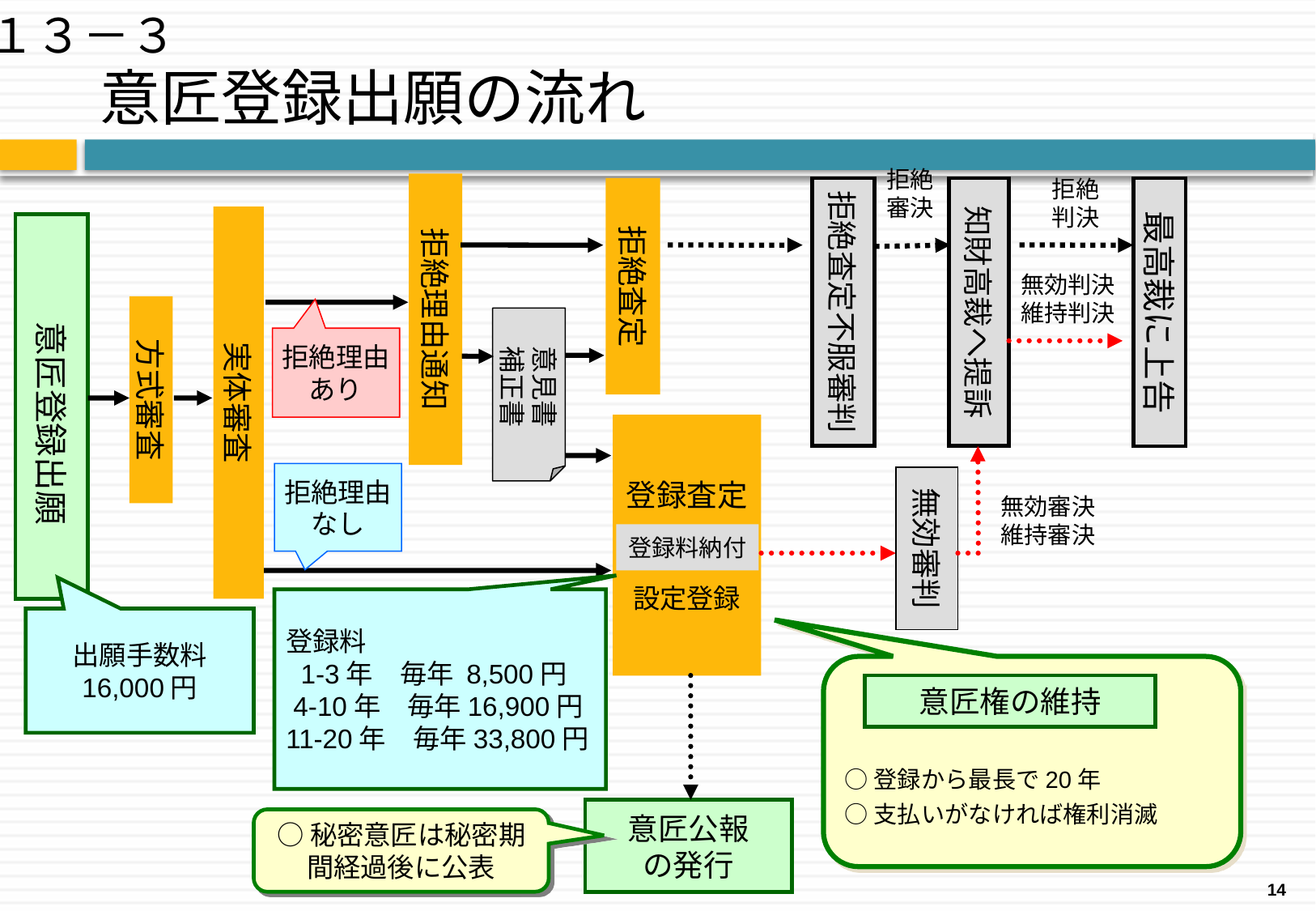

１３－３
# 意匠登録出願の流れ
拒絶審決
拒絶判決
拒絶理由通知
拒絶査定
拒絶査定不服審判
知財高裁へ提訴
最高裁に上告
実体審査
　意匠登録出願

無効判決
維持判決
方式審査

意見書
補正書
拒絶理由
あり

登録査定

設定登録

拒絶理由
なし
無効審判
無効審決
維持審決
登録料納付

登録料
  1-3年　毎年 8,500円
 4-10年　毎年16,900円
11-20年　毎年33,800円
出願手数料
16,000円

○登録から最長で20年
○支払いがなければ権利消滅

意匠権の維持
意匠公報
の発行
○秘密意匠は秘密期間経過後に公表
14